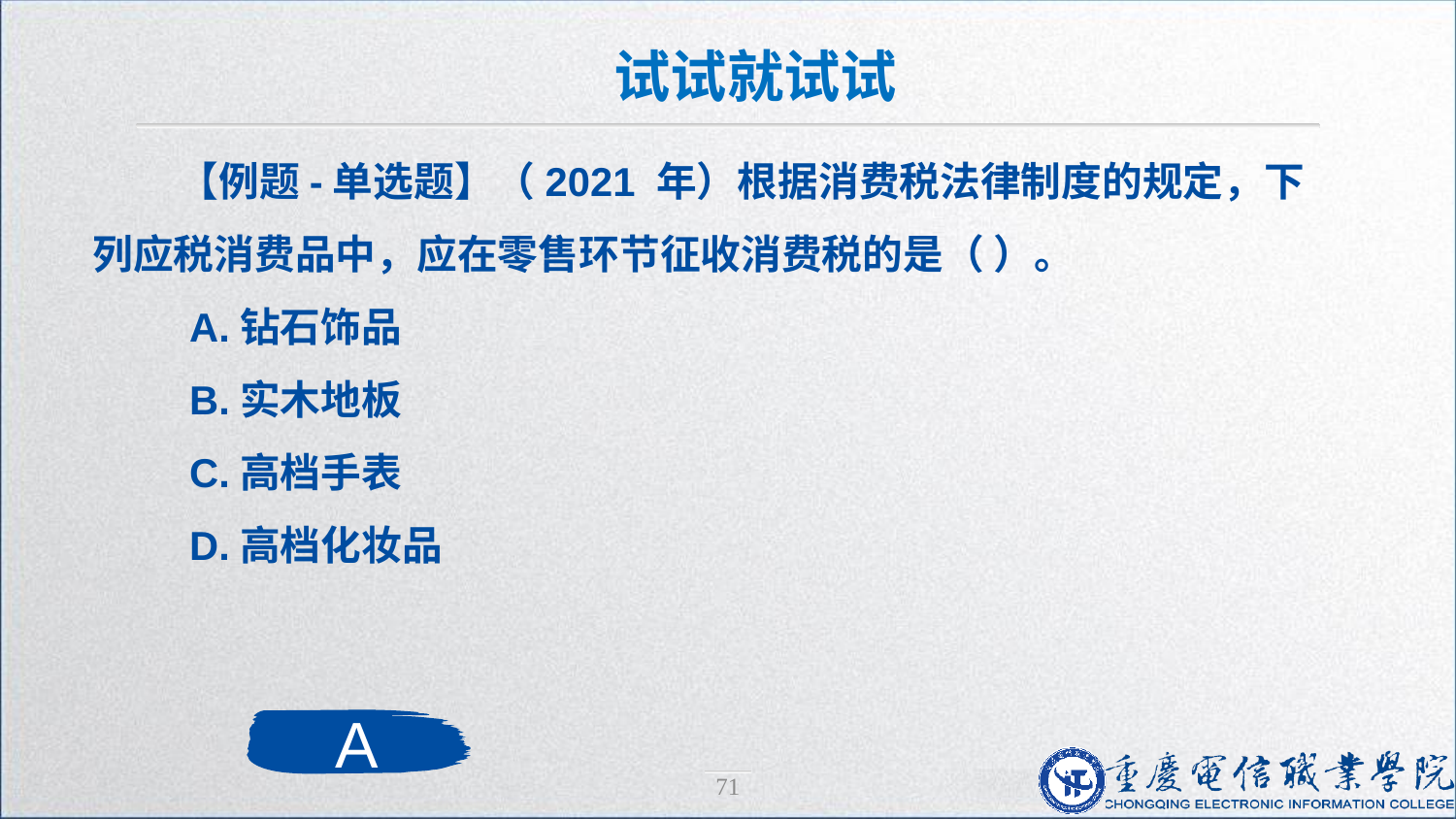

试试就试试
【例题-单选题】（2021 年）根据消费税法律制度的规定，下列应税消费品中，应在零售环节征收消费税的是（ ）。
 A.钻石饰品
 B.实木地板
 C.高档手表
 D.高档化妆品

A
71